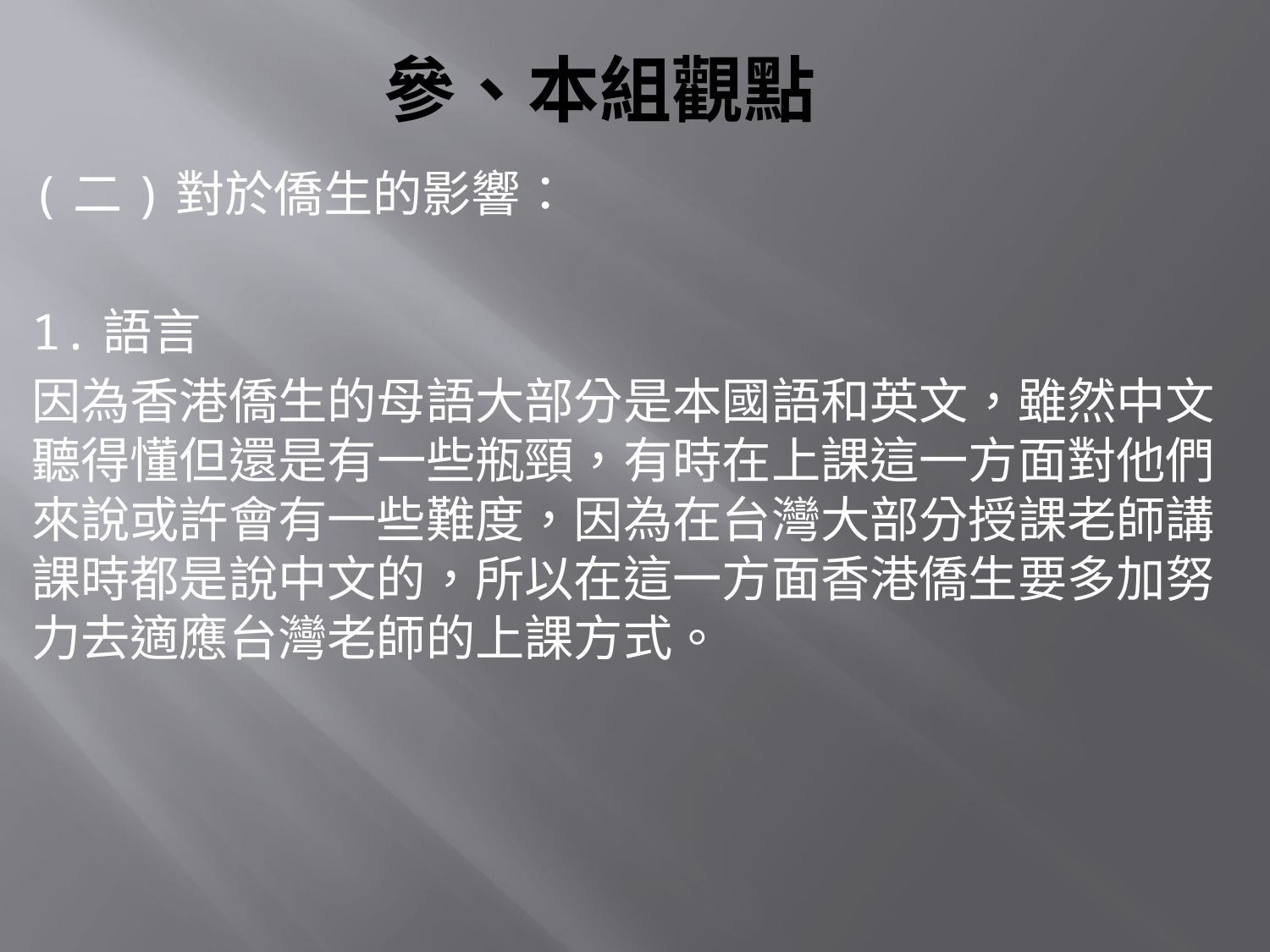

# 參、本組觀點
(二)對於僑生的影響：

1.語言
因為香港僑生的母語大部分是本國語和英文，雖然中文聽得懂但還是有一些瓶頸，有時在上課這一方面對他們來說或許會有一些難度，因為在台灣大部分授課老師講課時都是說中文的，所以在這一方面香港僑生要多加努力去適應台灣老師的上課方式。